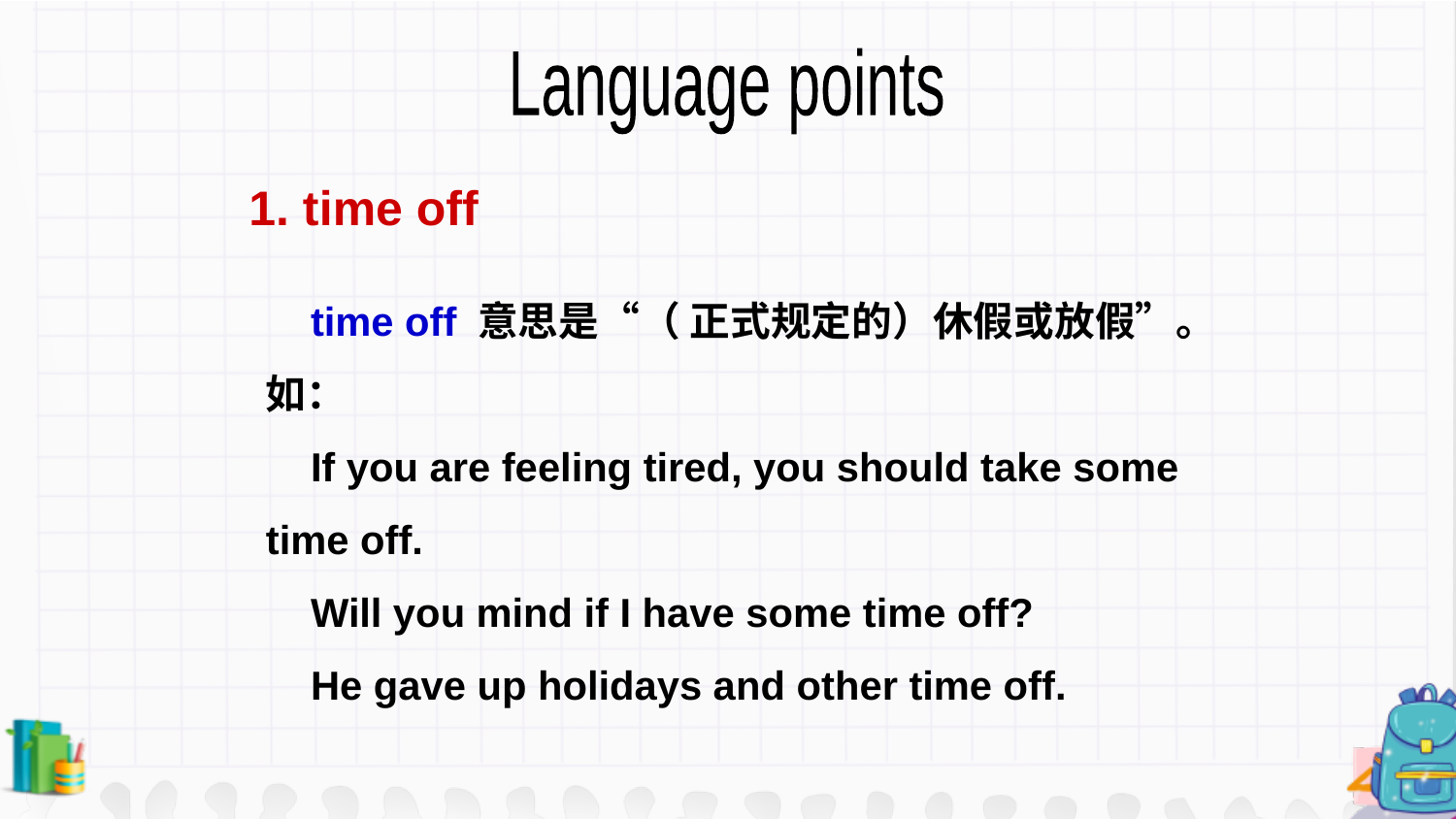

Language points

1. time off
    time off 意思是“（ 正式规定的）休假或放假”。如：
    If you are feeling tired, you should take some time off.
    Will you mind if I have some time off?
    He gave up holidays and other time off.